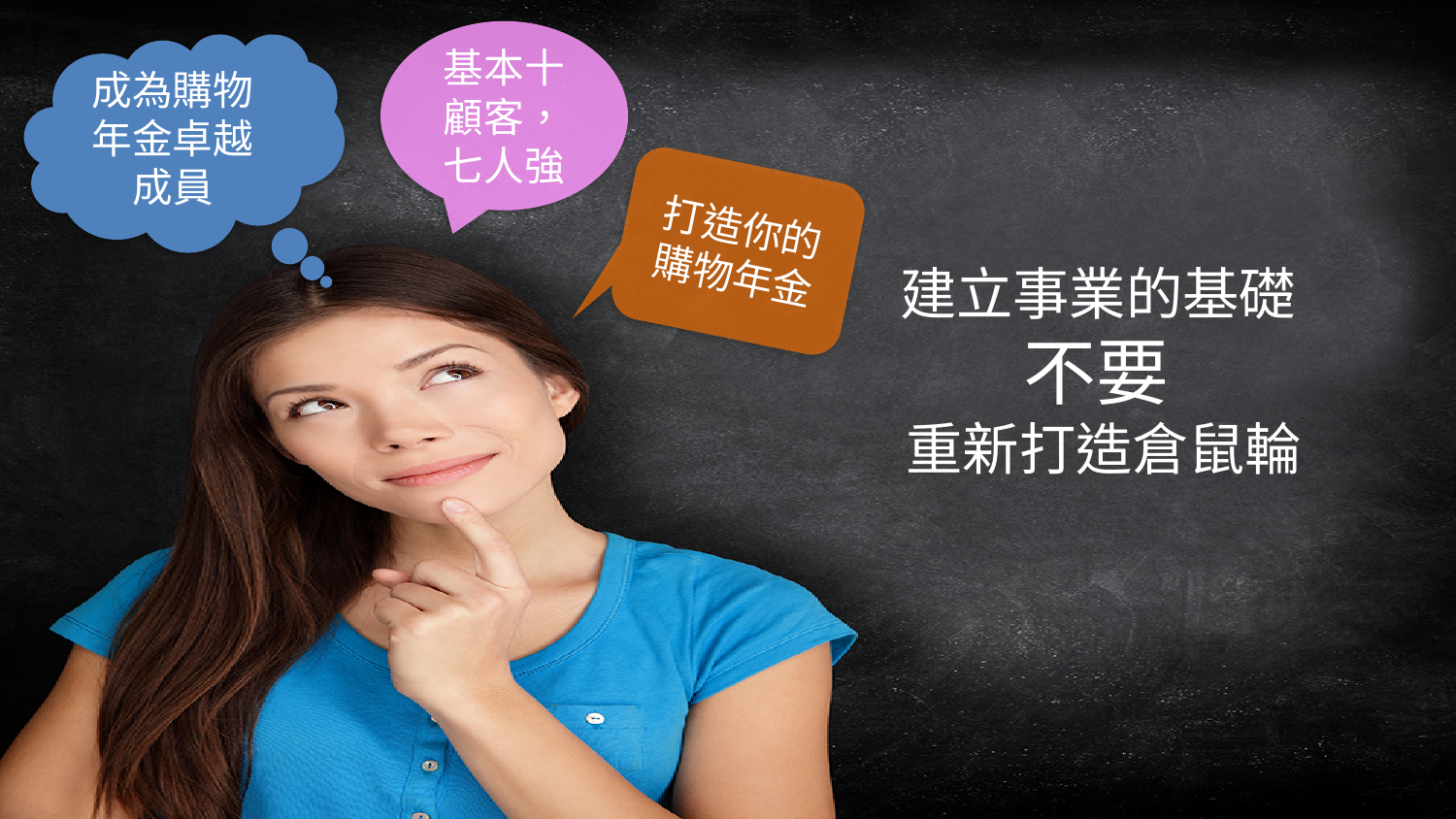

基本十顧客，七人強
成為購物年金卓越成員
打造你的購物年金
建立事業的基礎
不要
重新打造倉鼠輪